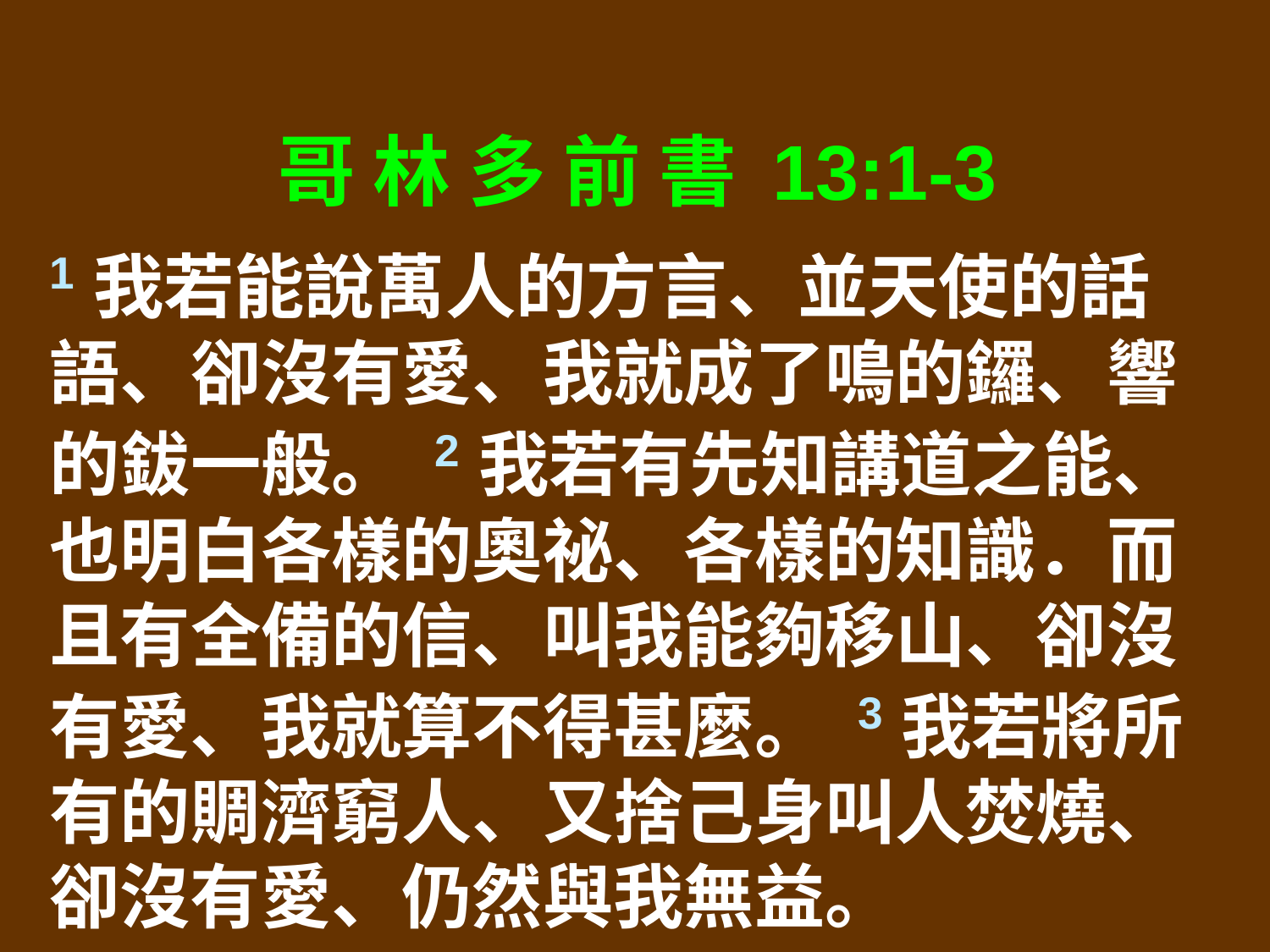

哥 林 多 前 書 13:1-3
1我若能說萬人的方言、並天使的話語、卻沒有愛、我就成了鳴的鑼、響的鈸一般。 2我若有先知講道之能、也明白各樣的奧祕、各樣的知識．而且有全備的信、叫我能夠移山、卻沒有愛、我就算不得甚麼。 3我若將所有的賙濟窮人、又捨己身叫人焚燒、卻沒有愛、仍然與我無益。